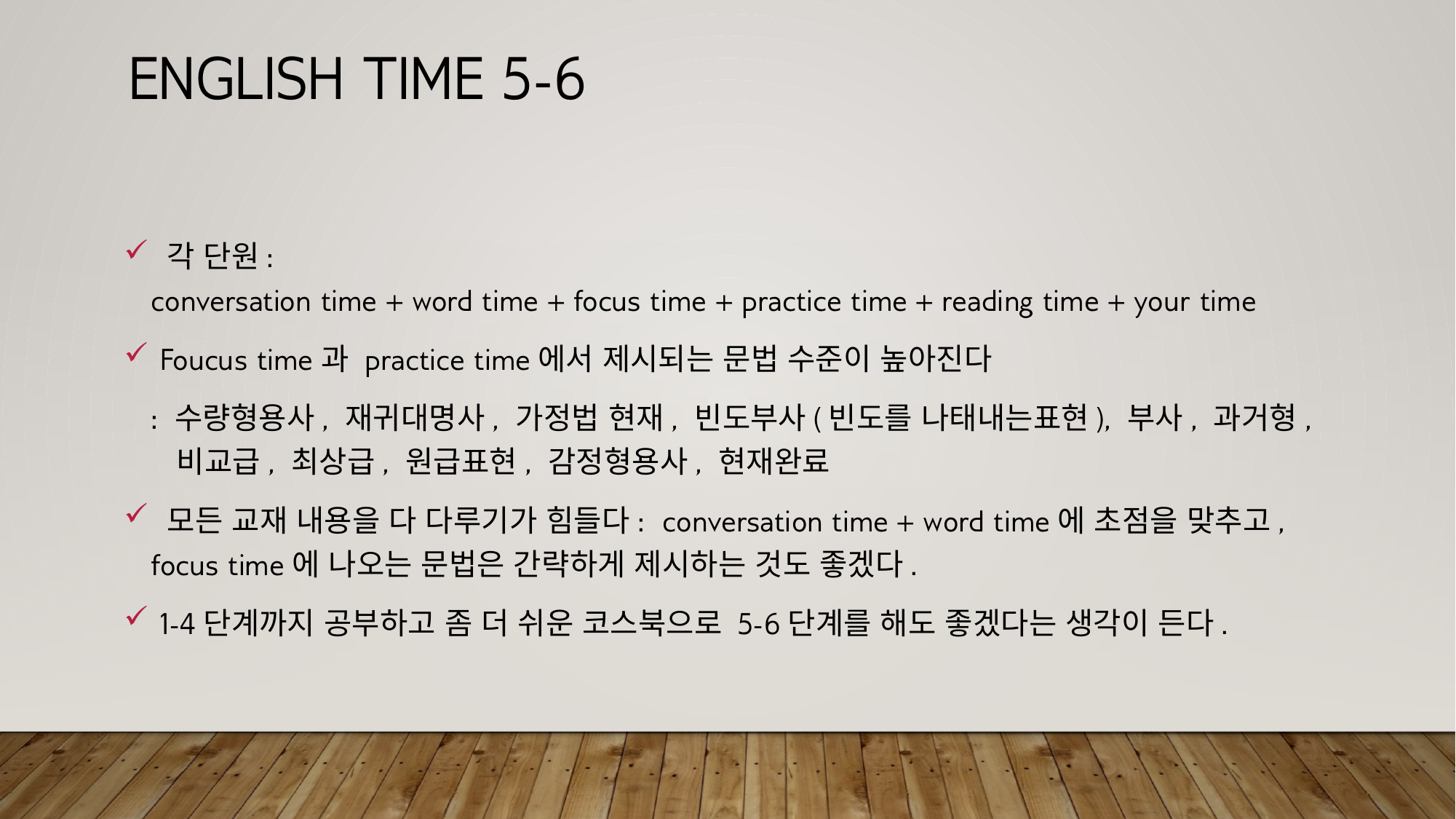

# English Time 5-6
 각 단원:
conversation time + word time + focus time + practice time + reading time + your time
 Foucus time과 practice time에서 제시되는 문법 수준이 높아진다
   : 수량형용사, 재귀대명사, 가정법 현재, 빈도부사(빈도를 나태내는표현), 부사, 과거형,
     비교급, 최상급, 원급표현, 감정형용사, 현재완료
 모든 교재 내용을 다 다루기가 힘들다:  conversation time + word time에 초점을 맞추고,   focus time에 나오는 문법은 간략하게 제시하는 것도 좋겠다.
 1-4단계까지 공부하고 좀 더 쉬운 코스북으로 5-6단계를 해도 좋겠다는 생각이 든다.